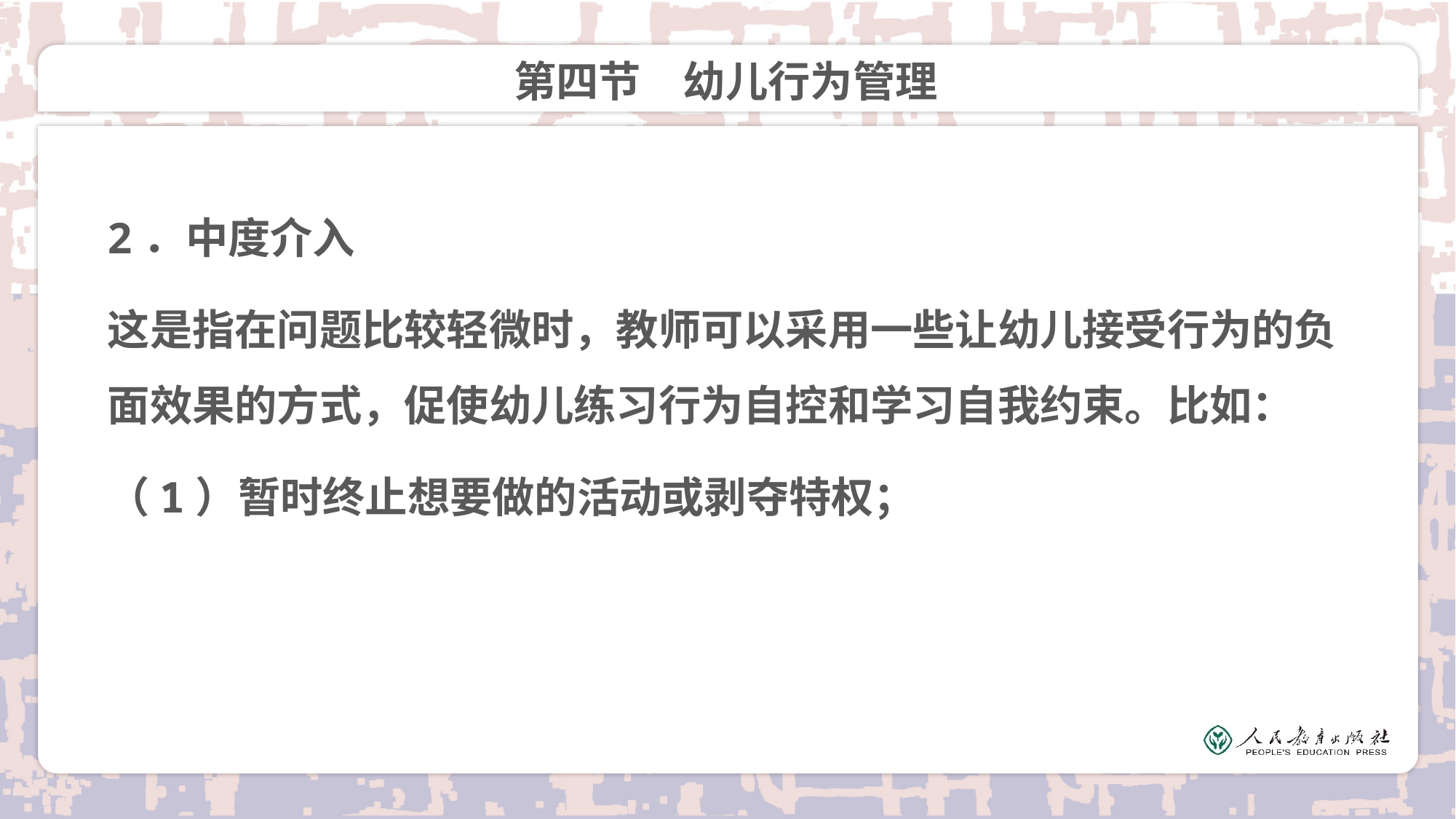

# 第四节　幼儿行为管理
2．中度介入
这是指在问题比较轻微时，教师可以采用一些让幼儿接受行为的负面效果的方式，促使幼儿练习行为自控和学习自我约束。比如：
（1）暂时终止想要做的活动或剥夺特权；